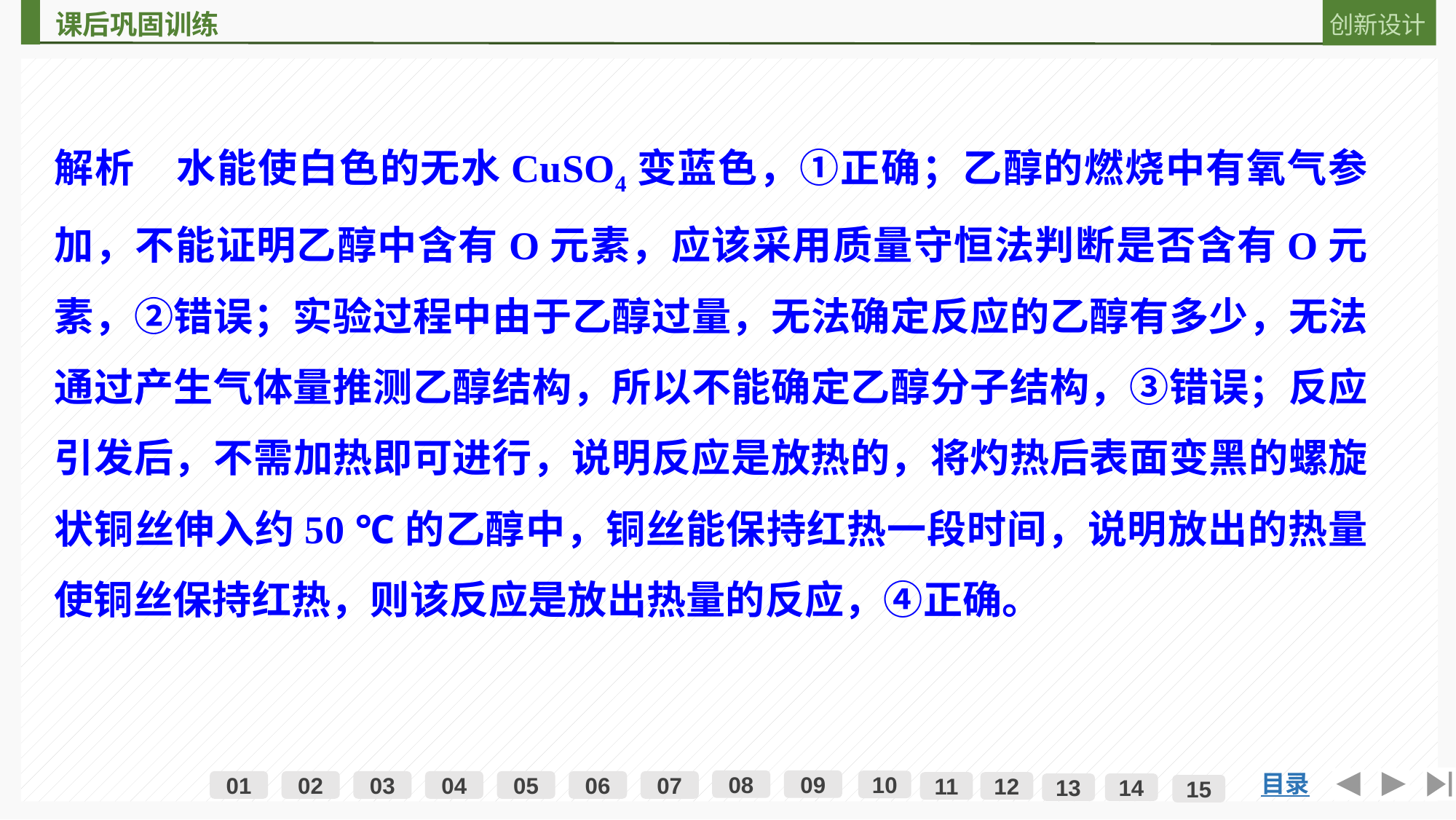

解析　水能使白色的无水CuSO4变蓝色，①正确；乙醇的燃烧中有氧气参加，不能证明乙醇中含有O元素，应该采用质量守恒法判断是否含有O元素，②错误；实验过程中由于乙醇过量，无法确定反应的乙醇有多少，无法通过产生气体量推测乙醇结构，所以不能确定乙醇分子结构，③错误；反应引发后，不需加热即可进行，说明反应是放热的，将灼热后表面变黑的螺旋状铜丝伸入约50 ℃的乙醇中，铜丝能保持红热一段时间，说明放出的热量使铜丝保持红热，则该反应是放出热量的反应，④正确。